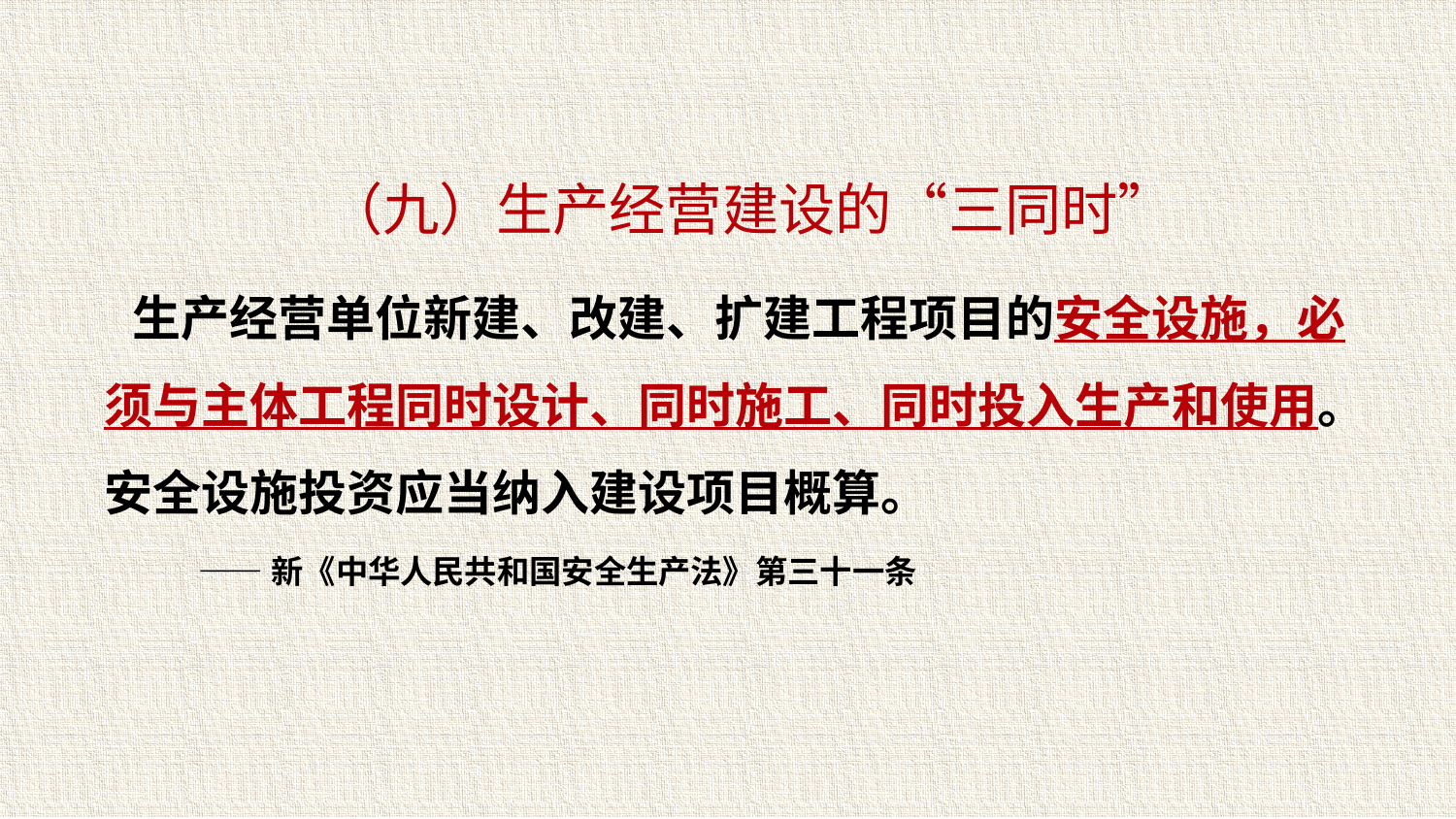

（九）生产经营建设的“三同时”
  生产经营单位新建、改建、扩建工程项目的安全设施，必须与主体工程同时设计、同时施工、同时投入生产和使用。安全设施投资应当纳入建设项目概算。
             ——新《中华人民共和国安全生产法》第三十一条